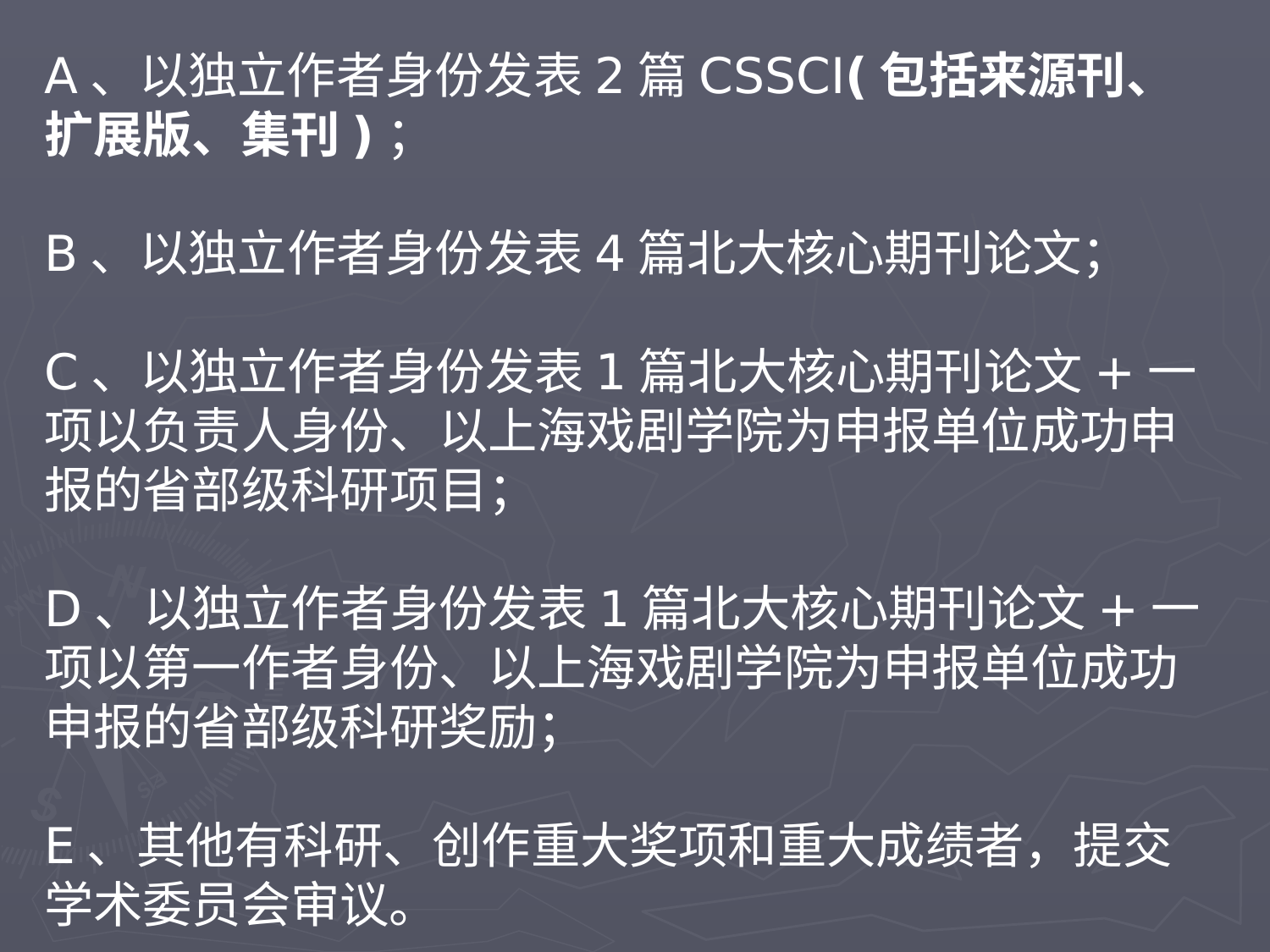

A、以独立作者身份发表2篇CSSCI(包括来源刊、扩展版、集刊)；

B、以独立作者身份发表4篇北大核心期刊论文；

C、以独立作者身份发表1篇北大核心期刊论文+一项以负责人身份、以上海戏剧学院为申报单位成功申报的省部级科研项目；

D、以独立作者身份发表1篇北大核心期刊论文+一项以第一作者身份、以上海戏剧学院为申报单位成功申报的省部级科研奖励；

E、其他有科研、创作重大奖项和重大成绩者，提交学术委员会审议。